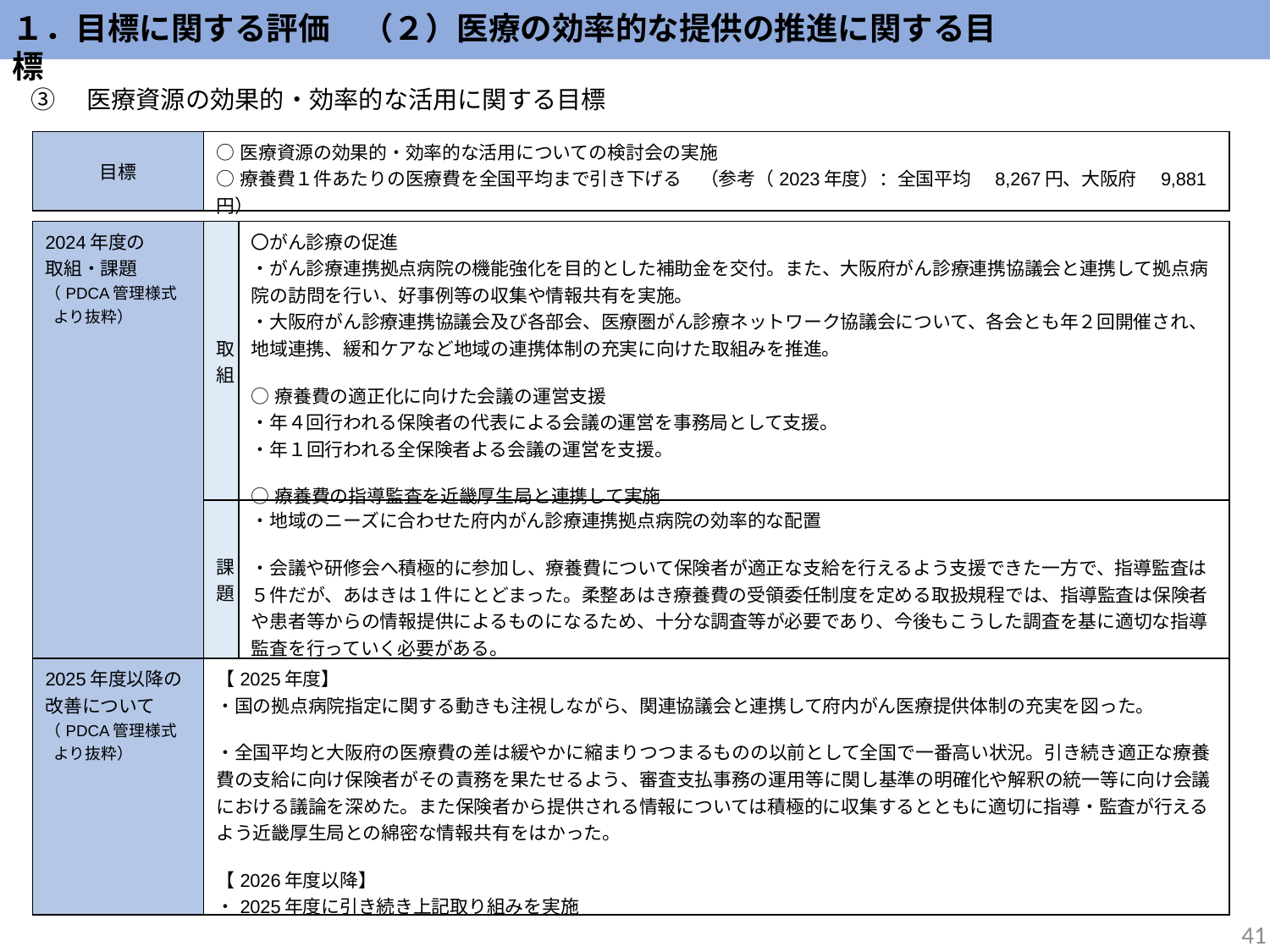

１．目標に関する評価　（２）医療の効率的な提供の推進に関する目標
③　医療資源の効果的・効率的な活用に関する目標
| 目標 | ○医療資源の効果的・効率的な活用についての検討会の実施 ○療養費１件あたりの医療費を全国平均まで引き下げる　（参考（2023年度）：全国平均　8,267円、大阪府　9,881円） |
| --- | --- |
| 2024年度の 取組・課題 （PDCA管理様式 より抜粋） | 取組 | 〇がん診療の促進 ・がん診療連携拠点病院の機能強化を目的とした補助金を交付。また、大阪府がん診療連携協議会と連携して拠点病院の訪問を行い、好事例等の収集や情報共有を実施。 ・大阪府がん診療連携協議会及び各部会、医療圏がん診療ネットワーク協議会について、各会とも年２回開催され、地域連携、緩和ケアなど地域の連携体制の充実に向けた取組みを推進。 ○療養費の適正化に向けた会議の運営支援 ・年４回行われる保険者の代表による会議の運営を事務局として支援。 ・年１回行われる全保険者よる会議の運営を支援。 ○療養費の指導監査を近畿厚生局と連携して実施 |
| --- | --- | --- |
|  | 課題 | ・地域のニーズに合わせた府内がん診療連携拠点病院の効率的な配置 ・会議や研修会へ積極的に参加し、療養費について保険者が適正な支給を行えるよう支援できた一方で、指導監査は５件だが、あはきは１件にとどまった。柔整あはき療養費の受領委任制度を定める取扱規程では、指導監査は保険者や患者等からの情報提供によるものになるため、十分な調査等が必要であり、今後もこうした調査を基に適切な指導監査を行っていく必要がある。 |
| 2025年度以降の改善について （PDCA管理様式 より抜粋） | 【2025年度】 ・国の拠点病院指定に関する動きも注視しながら、関連協議会と連携して府内がん医療提供体制の充実を図った。 ・全国平均と大阪府の医療費の差は緩やかに縮まりつつまるものの以前として全国で一番高い状況。引き続き適正な療養費の支給に向け保険者がその責務を果たせるよう、審査支払事務の運用等に関し基準の明確化や解釈の統一等に向け会議における議論を深めた。また保険者から提供される情報については積極的に収集するとともに適切に指導・監査が行えるよう近畿厚生局との綿密な情報共有をはかった。 【2026年度以降】 ・2025年度に引き続き上記取り組みを実施 |  |
41